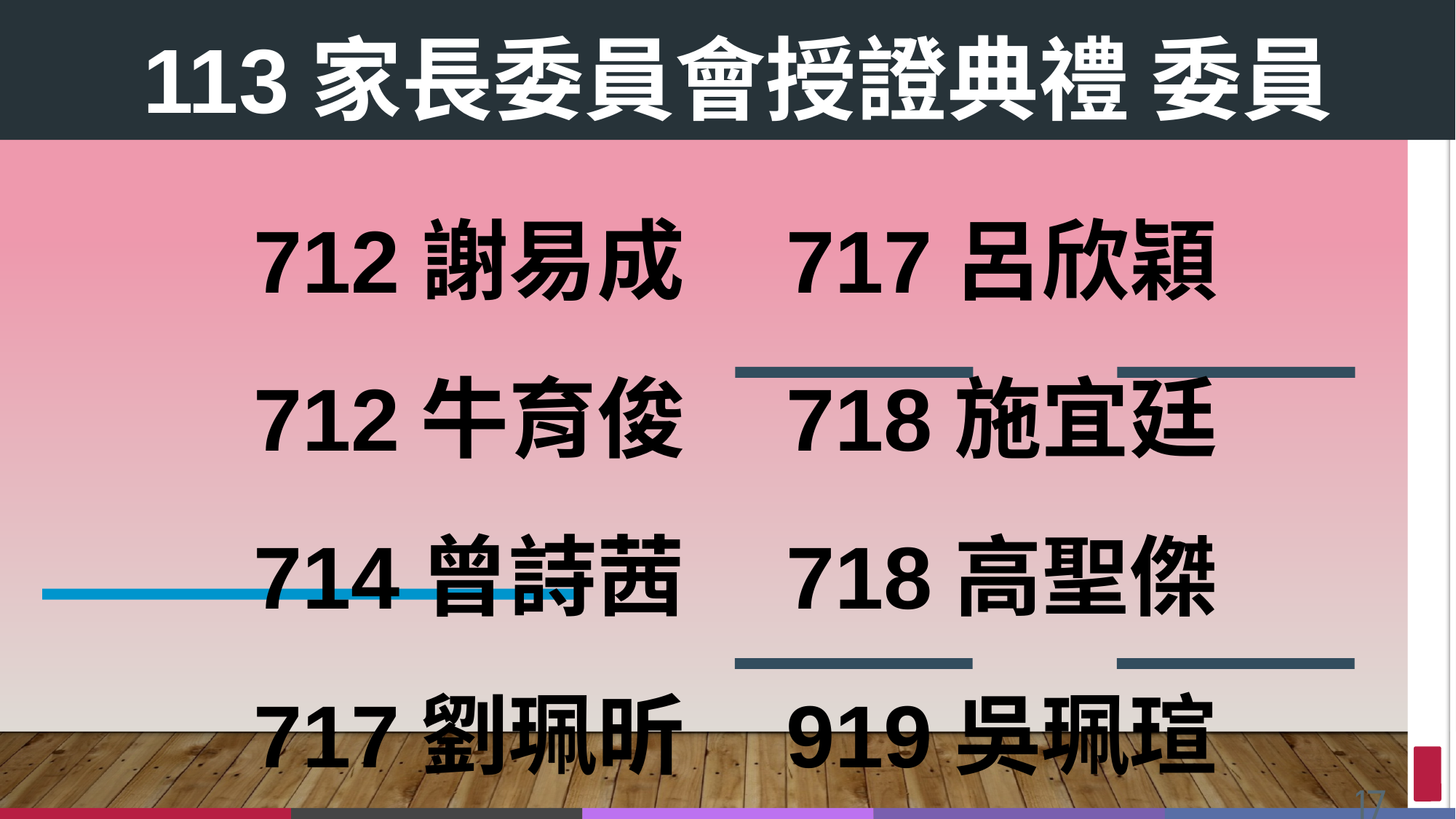

# 113家長委員會授證典禮 委員
712謝易成    717呂欣穎
712牛育俊    718施宜廷
714曾詩茜    718高聖傑
717劉珮昕    919吳珮瑄

17